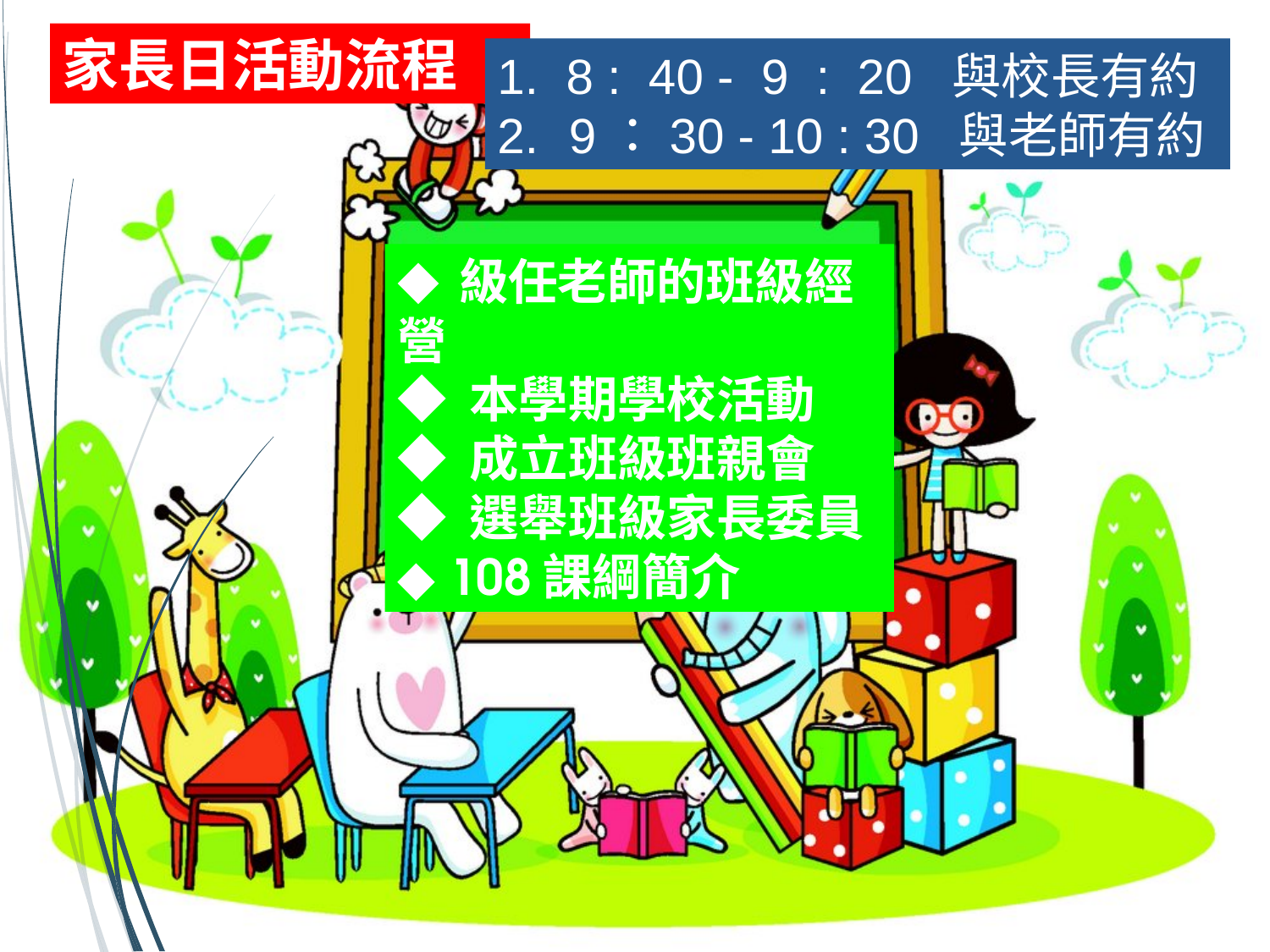

家長日活動流程
1.  8 :  40 -  9  :  20  與校長有約
9：30 - 10 : 30  與老師有約
#

◆ 級任老師的班級經營
◆ 本學期學校活動
◆ 成立班級班親會
◆ 選舉班級家長委員
◆ 108課綱簡介